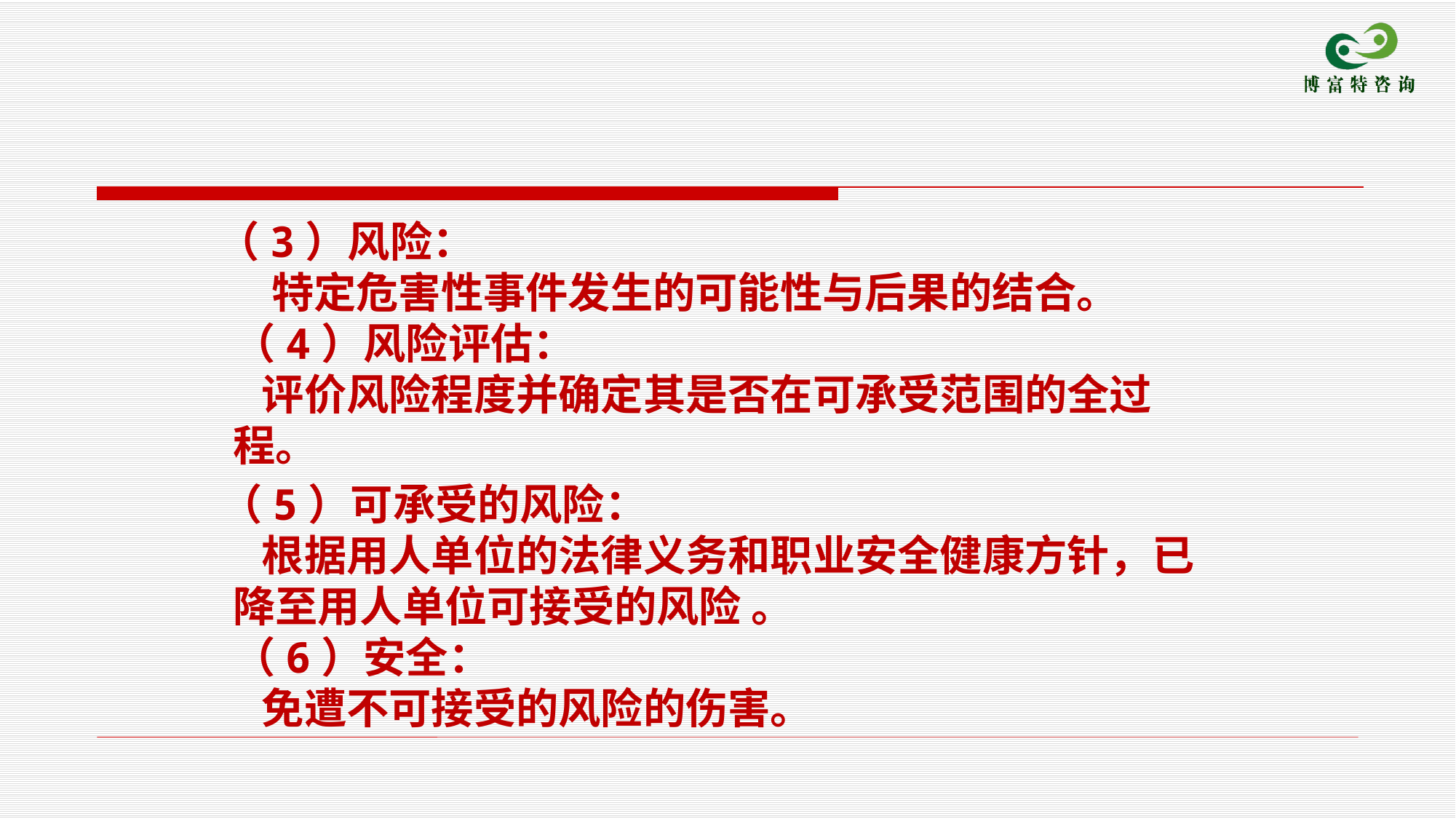

（3）风险：
    特定危害性事件发生的可能性与后果的结合。
（4）风险评估：
   评价风险程度并确定其是否在可承受范围的全过程。
   （5）可承受的风险：
   根据用人单位的法律义务和职业安全健康方针，已降至用人单位可接受的风险 。
（6）安全：
   免遭不可接受的风险的伤害。